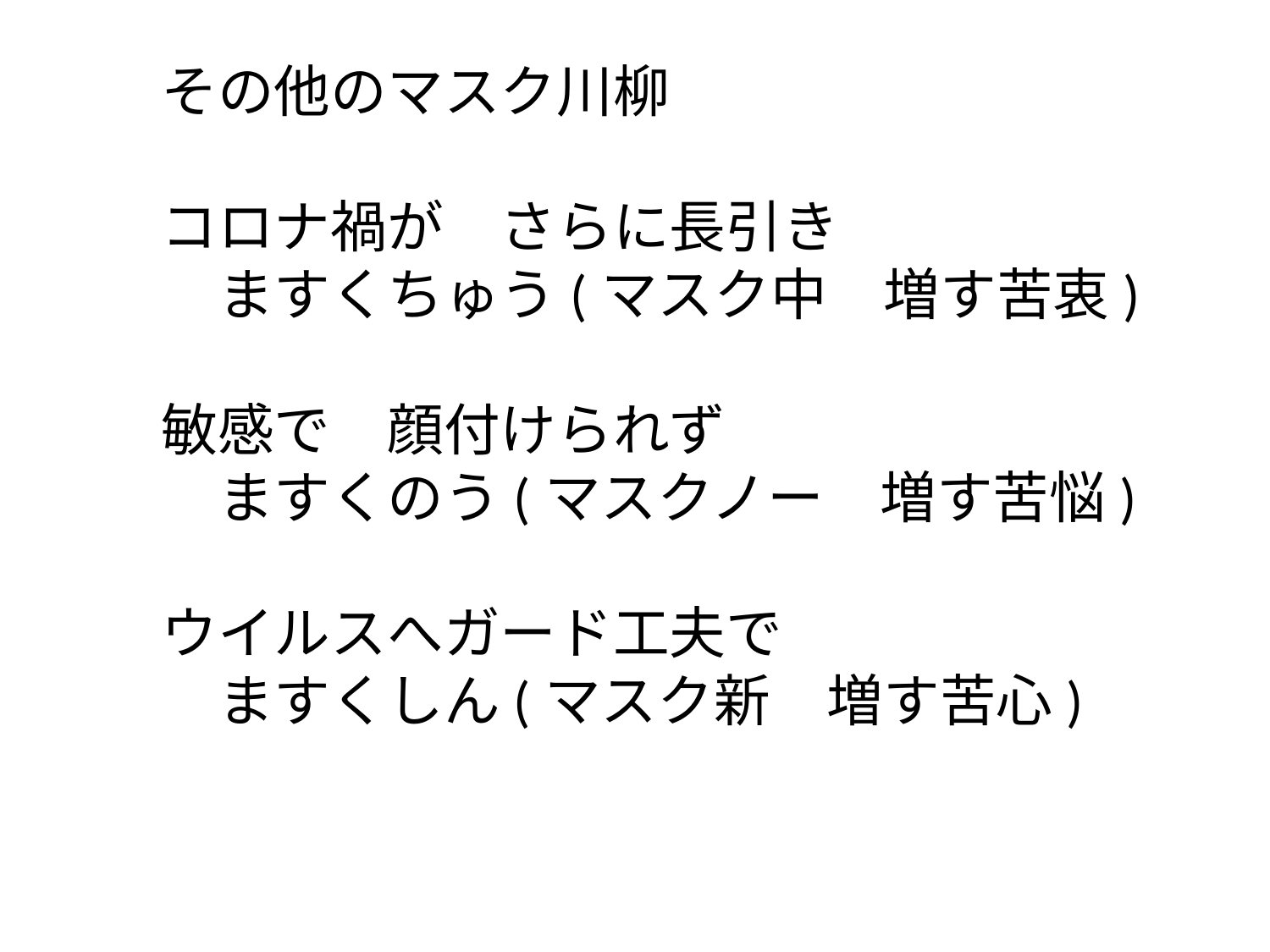

その他のマスク川柳

コロナ禍が　さらに長引き
　ますくちゅう(マスク中　増す苦衷)

敏感で　顔付けられず
　ますくのう(マスクノー　増す苦悩)

ウイルスへガード工夫で
　ますくしん(マスク新　増す苦心)